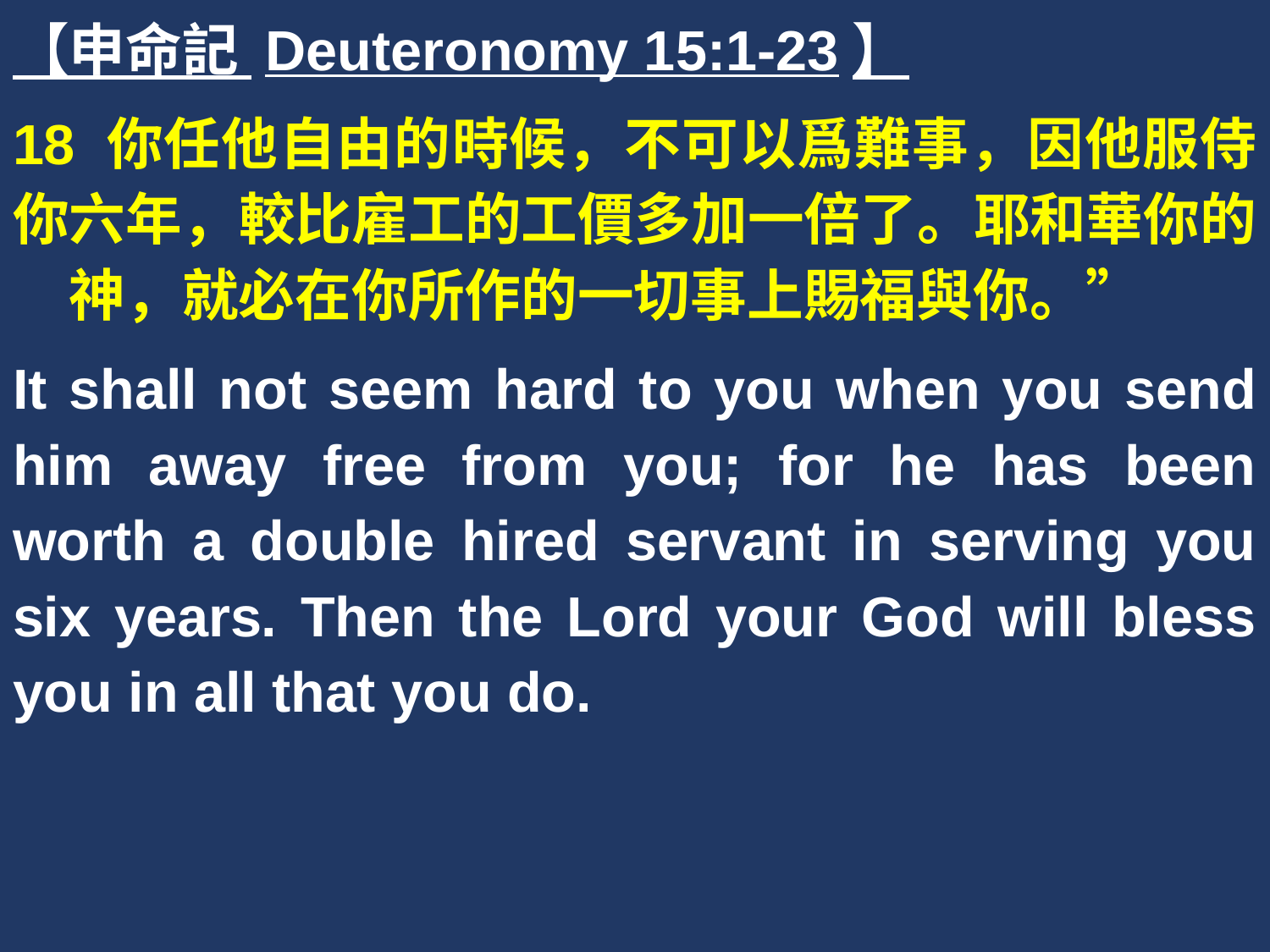

【申命記 Deuteronomy 15:1-23】
18 你任他自由的時候，不可以爲難事，因他服侍你六年，較比雇工的工價多加一倍了。耶和華你的　神，就必在你所作的一切事上賜福與你。”
It shall not seem hard to you when you send him away free from you; for he has been worth a double hired servant in serving you six years. Then the Lord your God will bless you in all that you do.